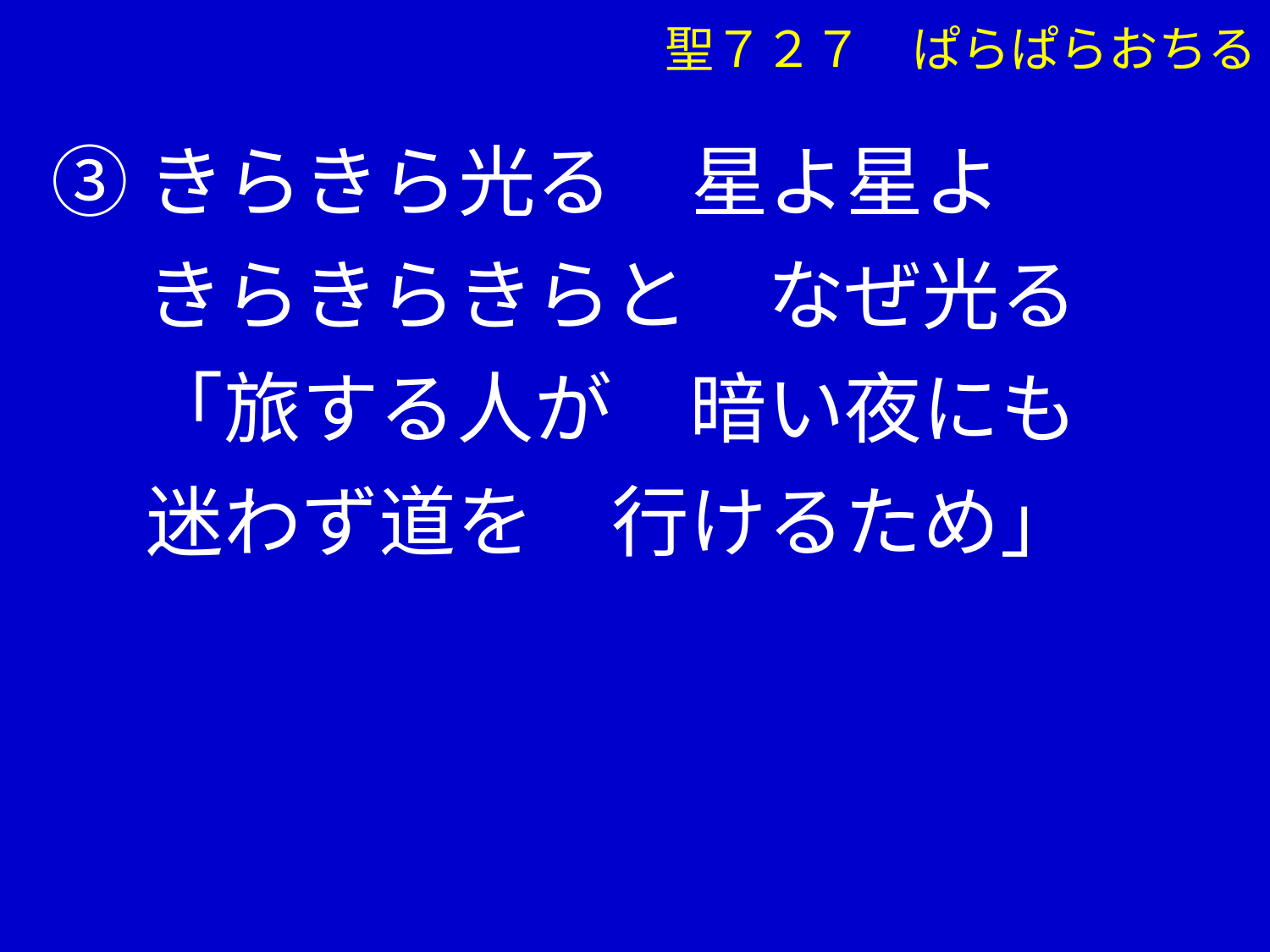

聖７２７　ぱらぱらおちる
③きらきら光る　星よ星よ
　 きらきらきらと　なぜ光る
　 「旅する人が　暗い夜にも
　 迷わず道を　行けるため」